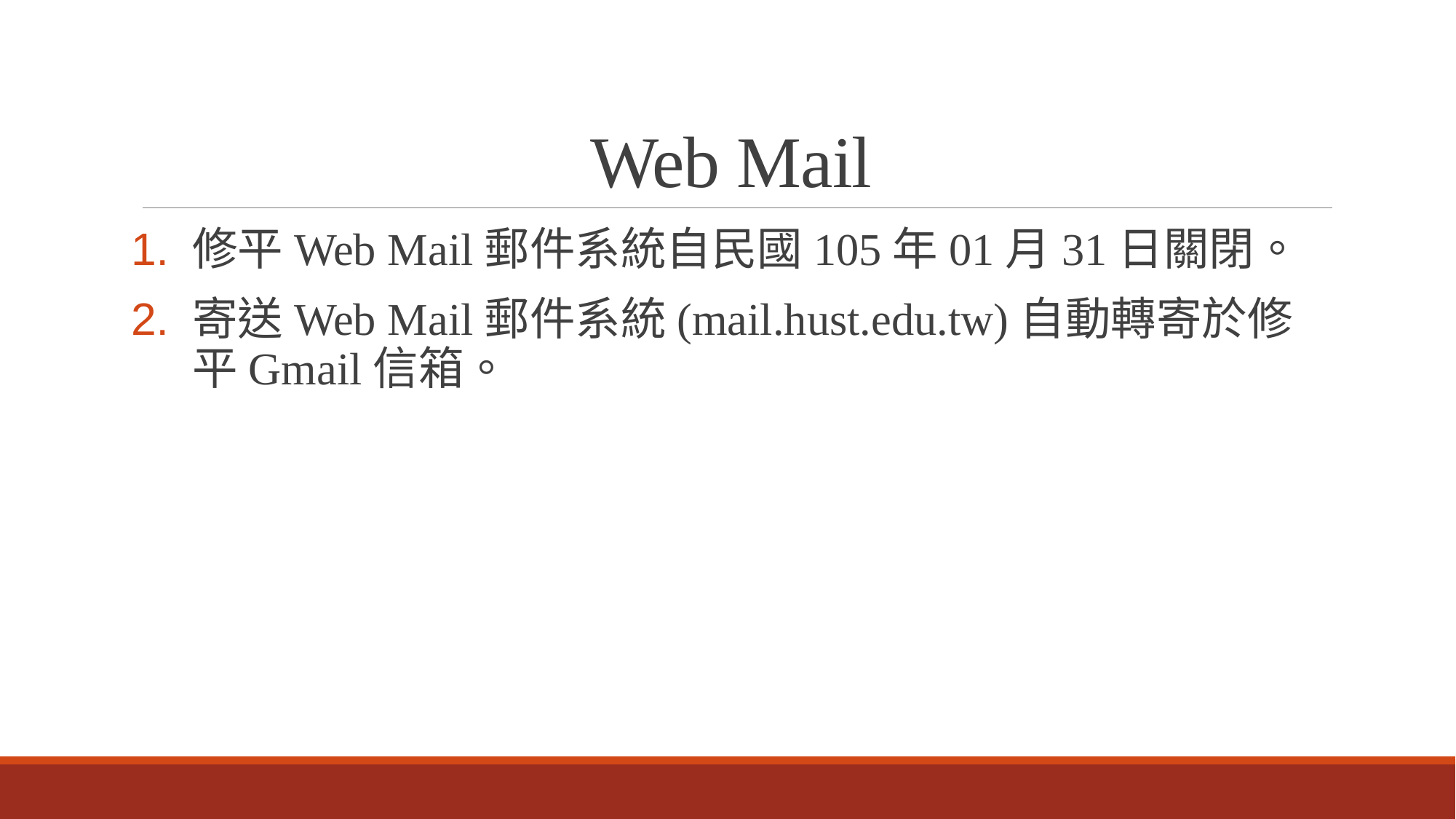

# Web Mail
修平Web Mail郵件系統自民國105年01月31日關閉。
寄送Web Mail郵件系統(mail.hust.edu.tw)自動轉寄於修平Gmail信箱。